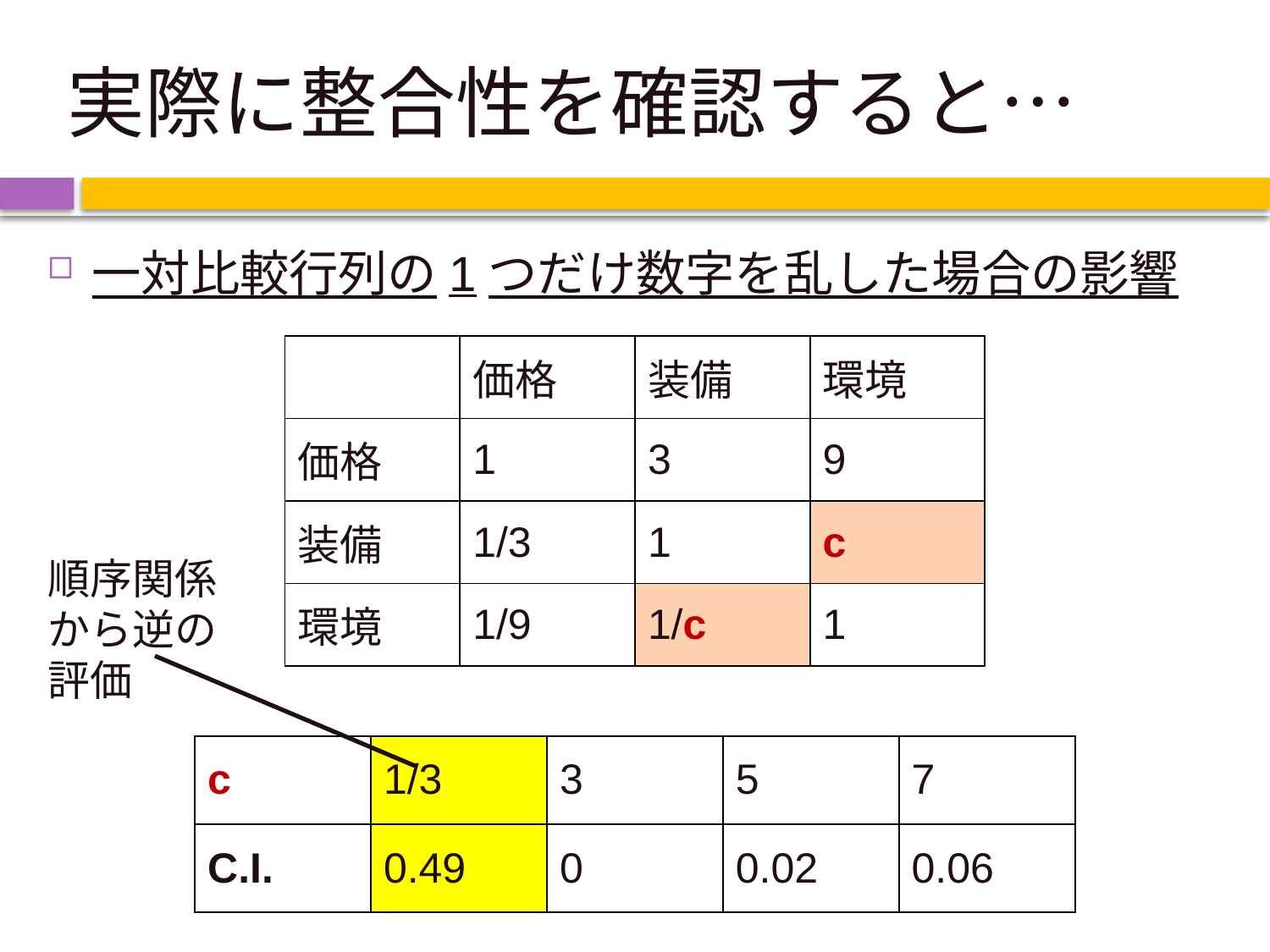

# 実際に整合性を確認すると…
一対比較行列の1つだけ数字を乱した場合の影響
|  | 価格 | 装備 | 環境 |
| --- | --- | --- | --- |
| 価格 | 1 | 3 | 9 |
| 装備 | 1/3 | 1 | c |
| 環境 | 1/9 | 1/c | 1 |
順序関係から逆の評価
| c | 1/3 | 3 | 5 | 7 |
| --- | --- | --- | --- | --- |
| C.I. | 0.49 | 0 | 0.02 | 0.06 |